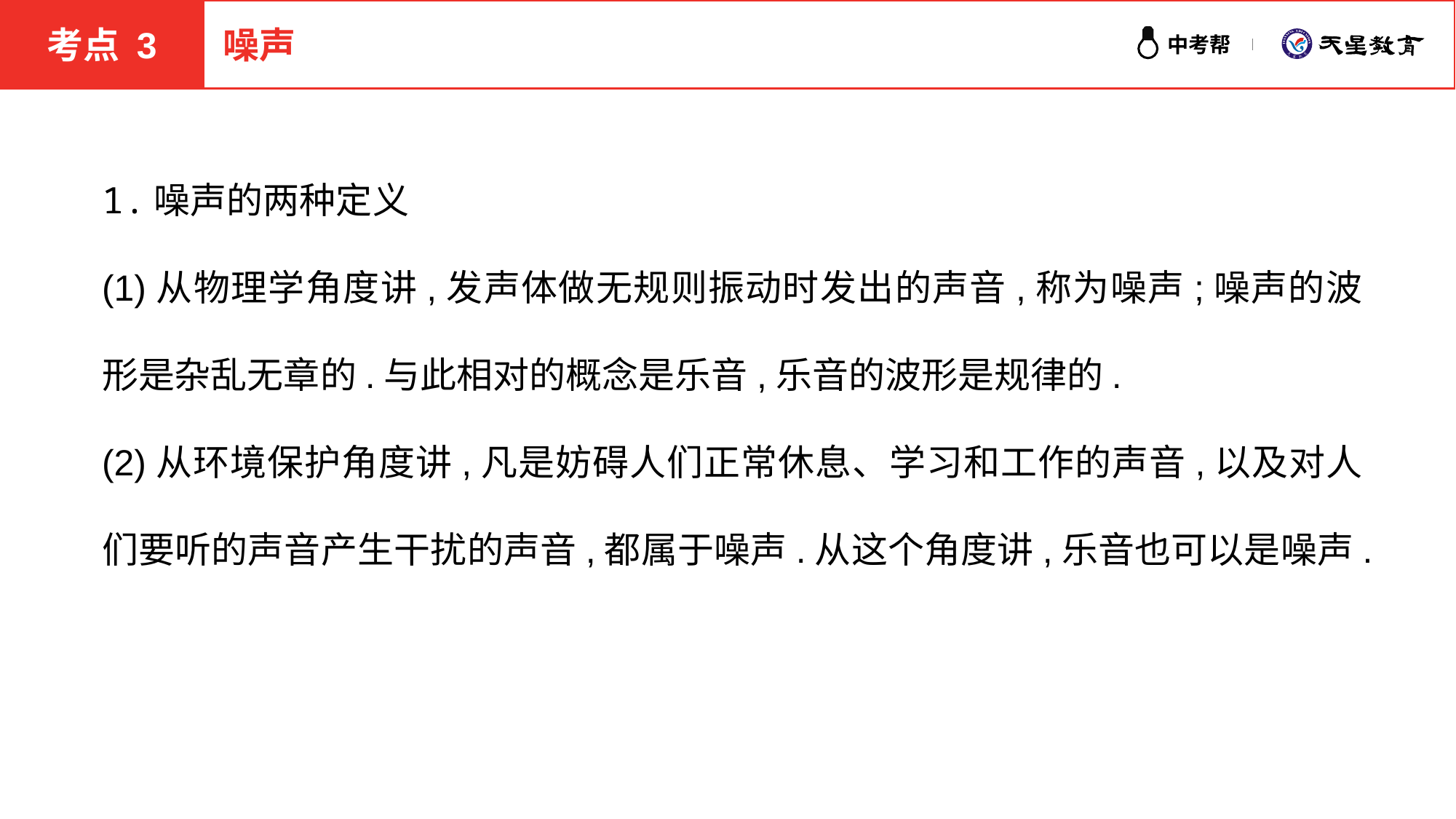

考点 3
噪声
1.噪声的两种定义
(1)从物理学角度讲,发声体做无规则振动时发出的声音,称为噪声;噪声的波形是杂乱无章的.与此相对的概念是乐音,乐音的波形是规律的.
(2)从环境保护角度讲,凡是妨碍人们正常休息、学习和工作的声音,以及对人们要听的声音产生干扰的声音,都属于噪声.从这个角度讲,乐音也可以是噪声.